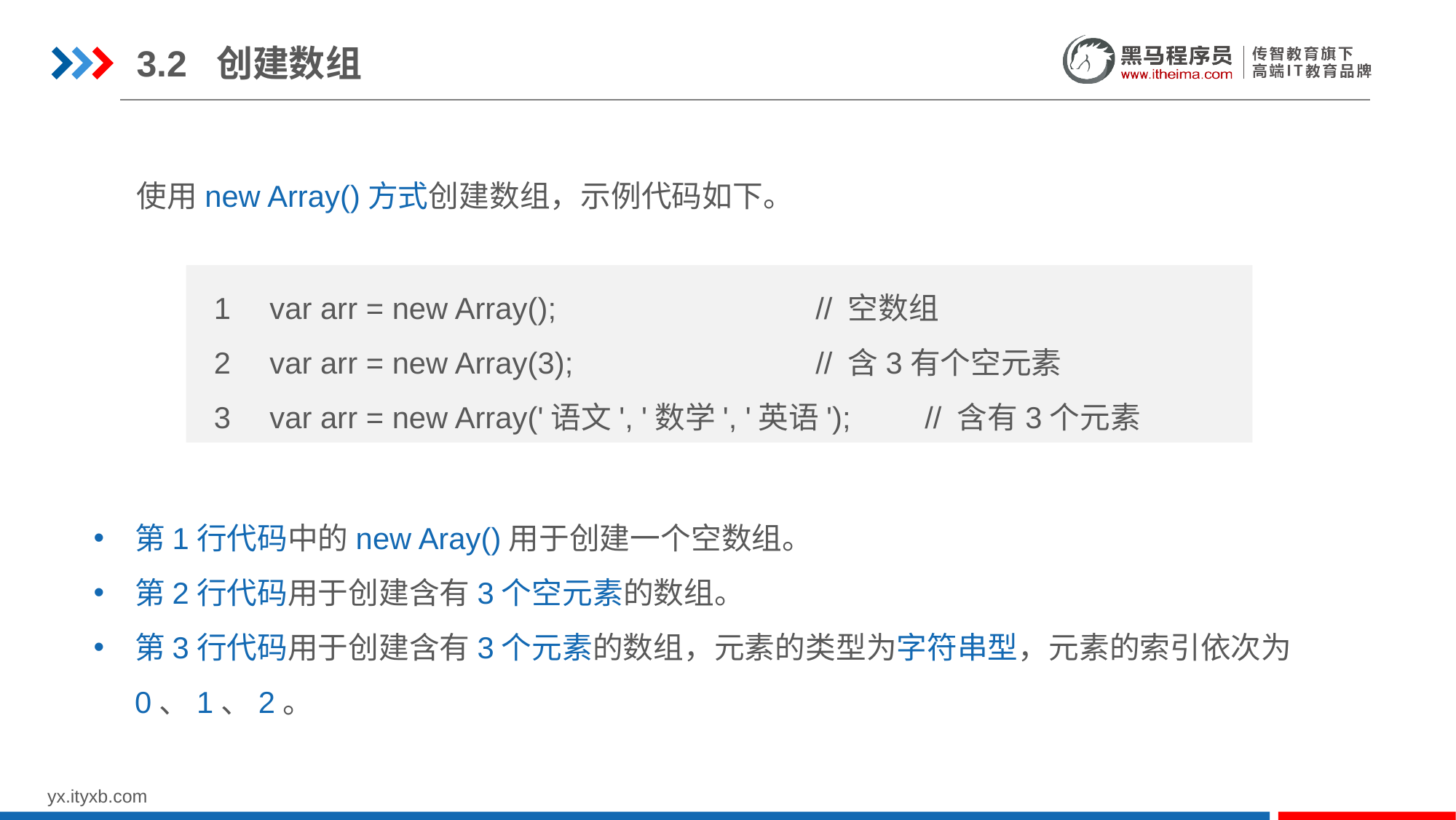

3.2  创建数组
使用new Array()方式创建数组，示例代码如下。
var arr = new Array();			// 空数组
var arr = new Array(3);			// 含3有个空元素
var arr = new Array('语文', '数学', '英语');	// 含有3个元素

1
2
3
第1行代码中的new Aray()用于创建一个空数组。
第2行代码用于创建含有3个空元素的数组。
第3行代码用于创建含有3个元素的数组，元素的类型为字符串型，元素的索引依次为0、1、2。